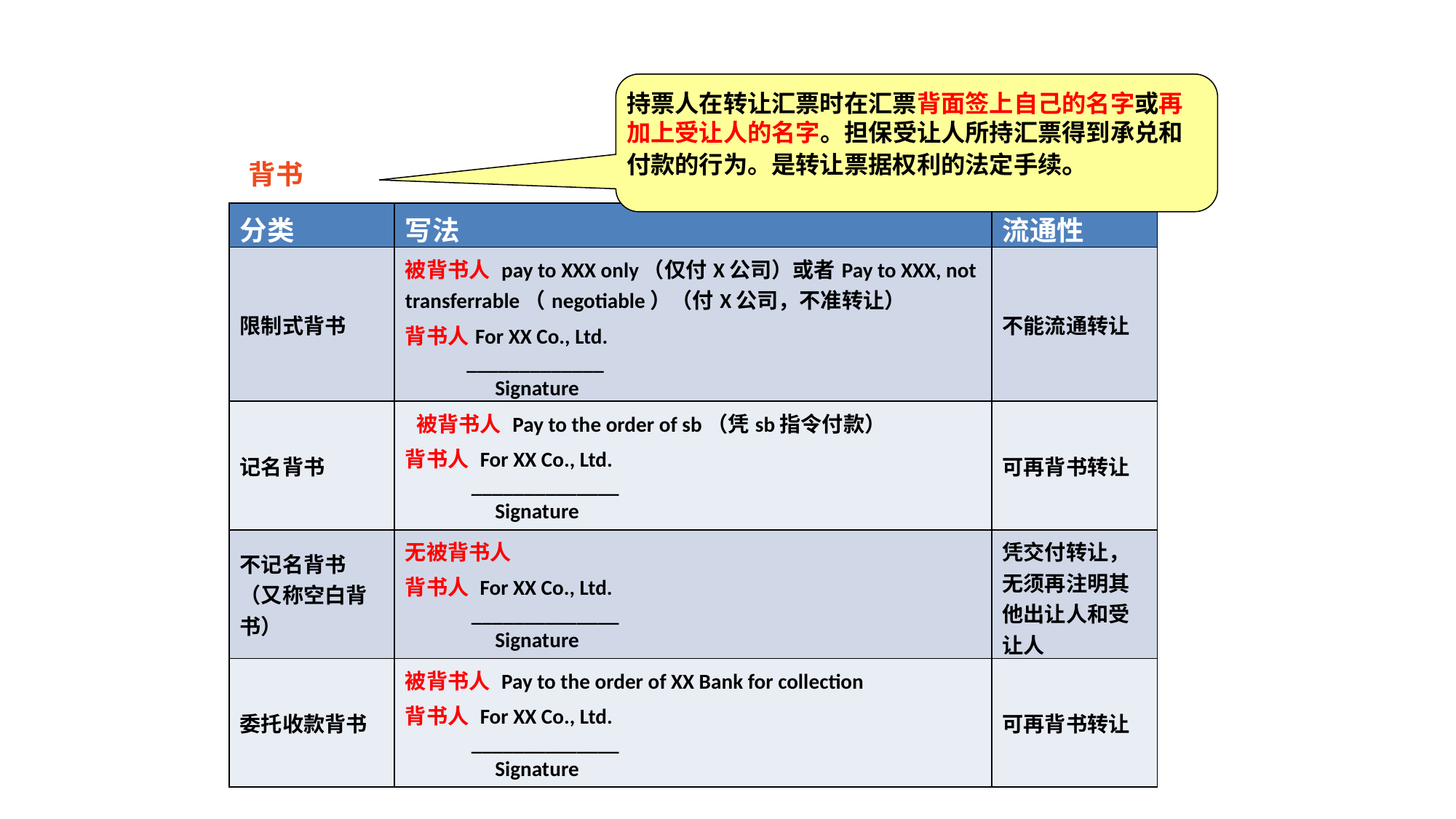

持票人在转让汇票时在汇票背面签上自己的名字或再加上受让人的名字。担保受让人所持汇票得到承兑和付款的行为。是转让票据权利的法定手续。
背书

| 分类 | 写法 | 流通性 |
| --- | --- | --- |
| 限制式背书 | 被背书人 pay to XXX only（仅付X公司）或者Pay to XXX, not transferrable（negotiable）（付X公司，不准转让） 背书人For XX Co., Ltd. \_\_\_\_\_\_\_\_\_\_\_\_\_ Signature | 不能流通转让 |
| 记名背书 | 被背书人 Pay to the order of sb（凭sb指令付款） 背书人 For XX Co., Ltd. \_\_\_\_\_\_\_\_\_\_\_\_\_\_ Signature | 可再背书转让 |
| 不记名背书（又称空白背书） | 无被背书人 背书人 For XX Co., Ltd. \_\_\_\_\_\_\_\_\_\_\_\_\_\_ Signature | 凭交付转让，无须再注明其他出让人和受让人 |
| 委托收款背书 | 被背书人 Pay to the order of XX Bank for collection 背书人 For XX Co., Ltd. \_\_\_\_\_\_\_\_\_\_\_\_\_\_ Signature | 可再背书转让 |